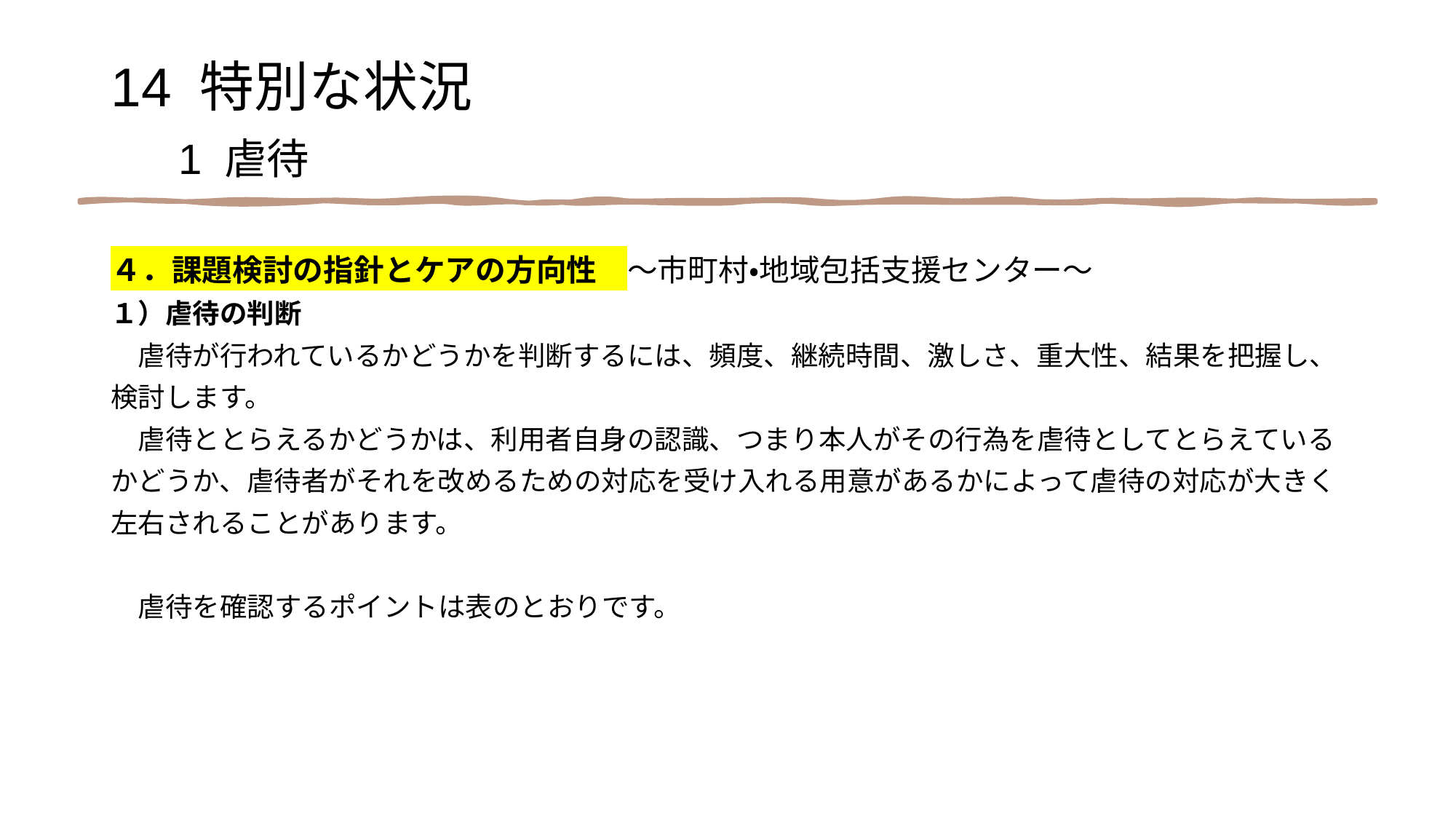

14 特別な状況
　1 虐待

４．課題検討の指針とケアの方向性　～市町村・地域包括支援センター～
１）虐待の判断
　虐待が行われているかどうかを判断するには、頻度、継続時間、激しさ、重大性、結果を把握し、
検討します。
　虐待ととらえるかどうかは、利用者自身の認識、つまり本人がその行為を虐待としてとらえている
かどうか、虐待者がそれを改めるための対応を受け入れる用意があるかによって虐待の対応が大きく
左右されることがあります。

　虐待を確認するポイントは表のとおりです。